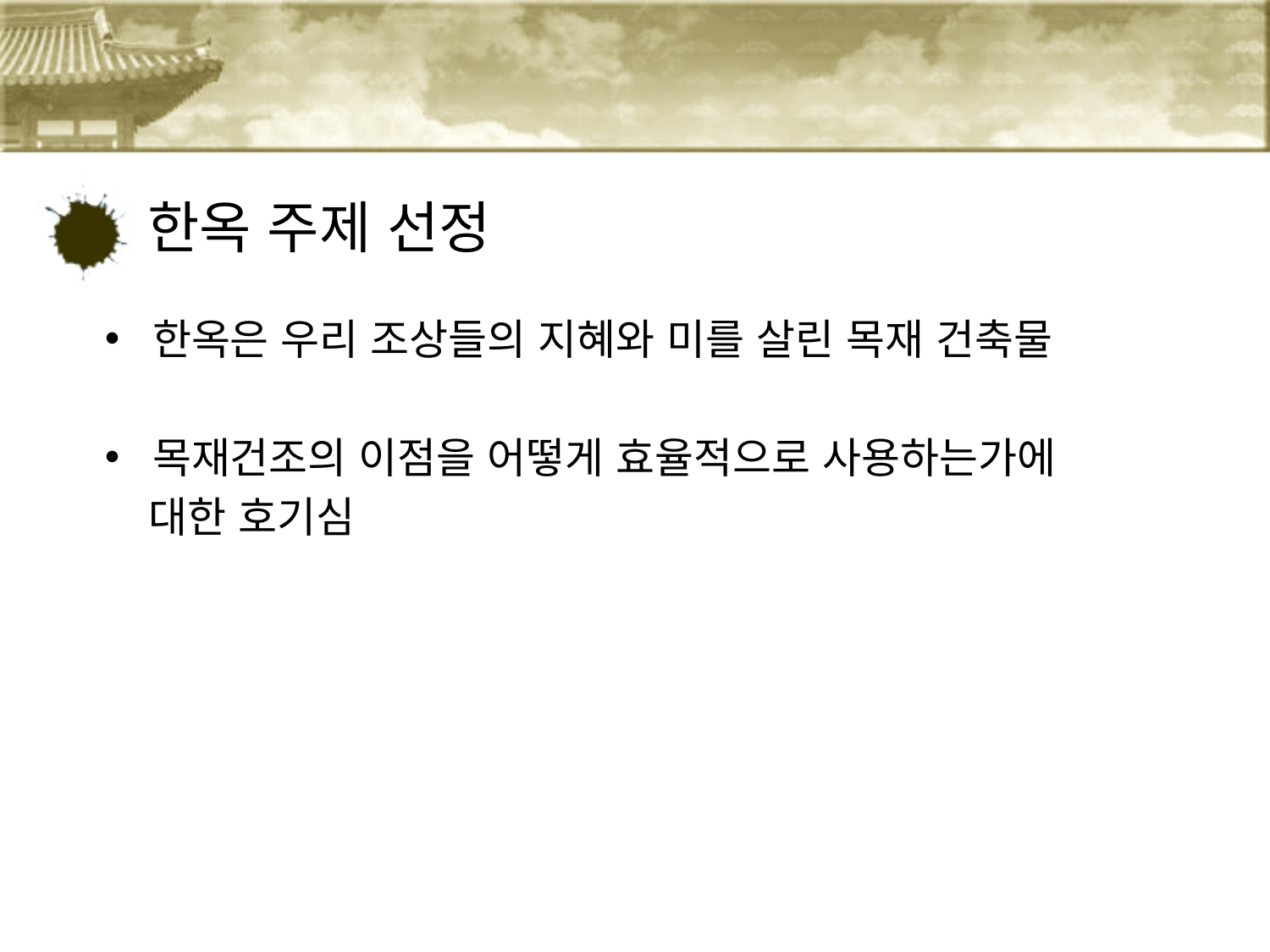

# 한옥 주제 선정
한옥은 우리 조상들의 지혜와 미를 살린 목재 건축물

목재건조의 이점을 어떻게 효율적으로 사용하는가에
          대한 호기심